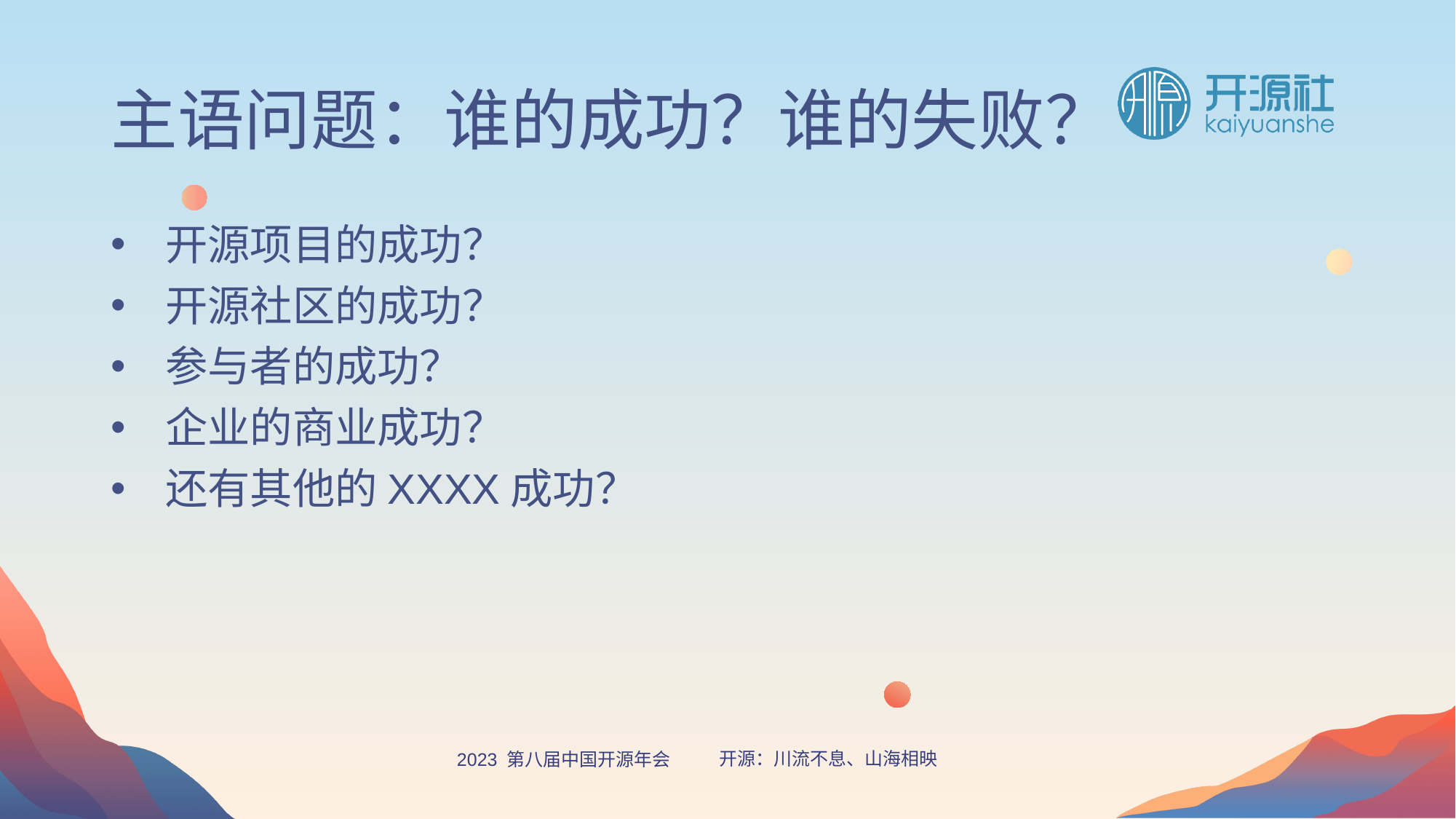

# 主语问题：谁的成功？谁的失败？
开源项目的成功？
开源社区的成功？
参与者的成功？
企业的商业成功？
还有其他的XXXX成功？